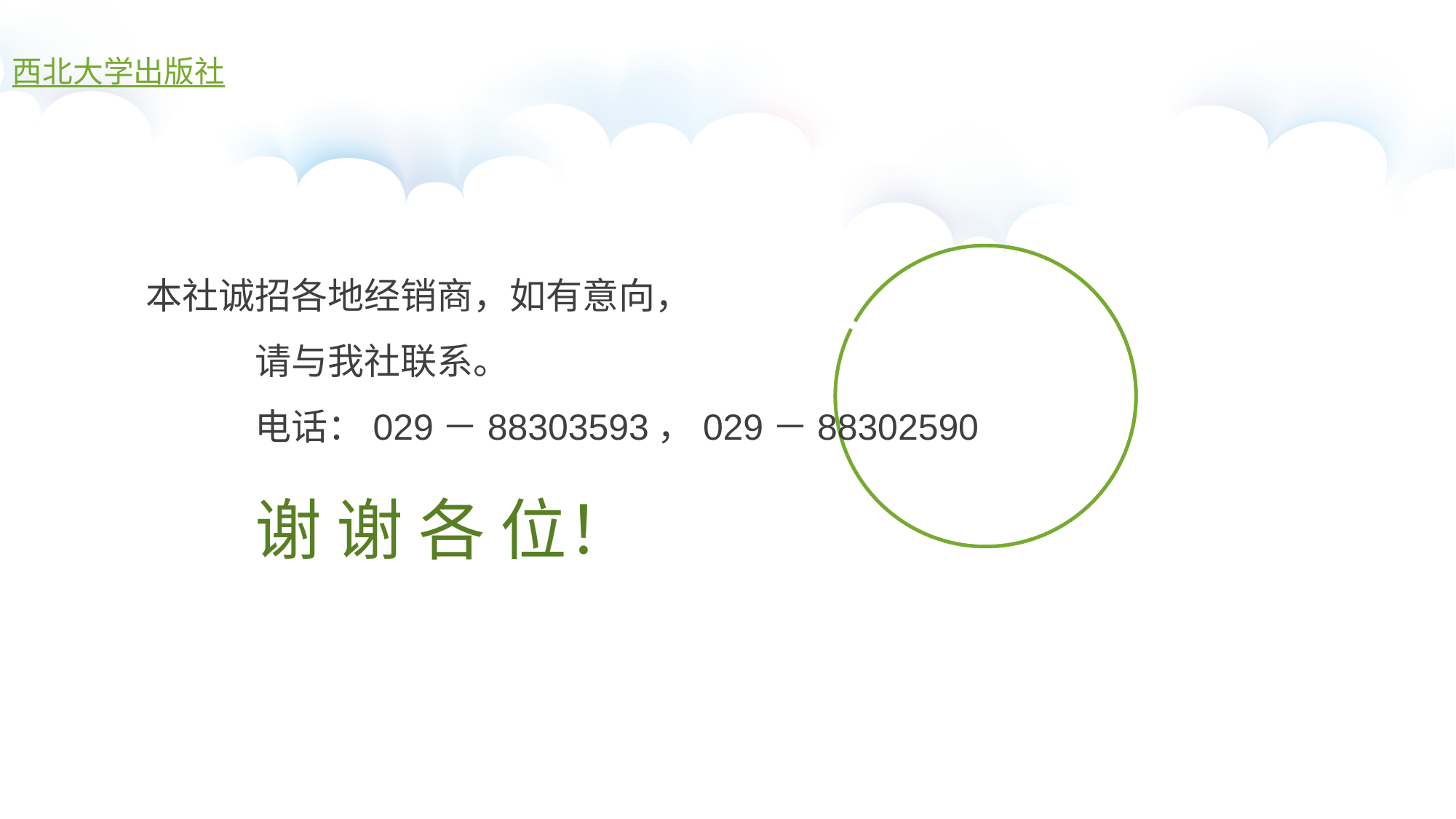

西北大学出版社
# 本社诚招各地经销商，如有意向， 请与我社联系。 电话：029－88303593，029－88302590 谢 谢 各 位！